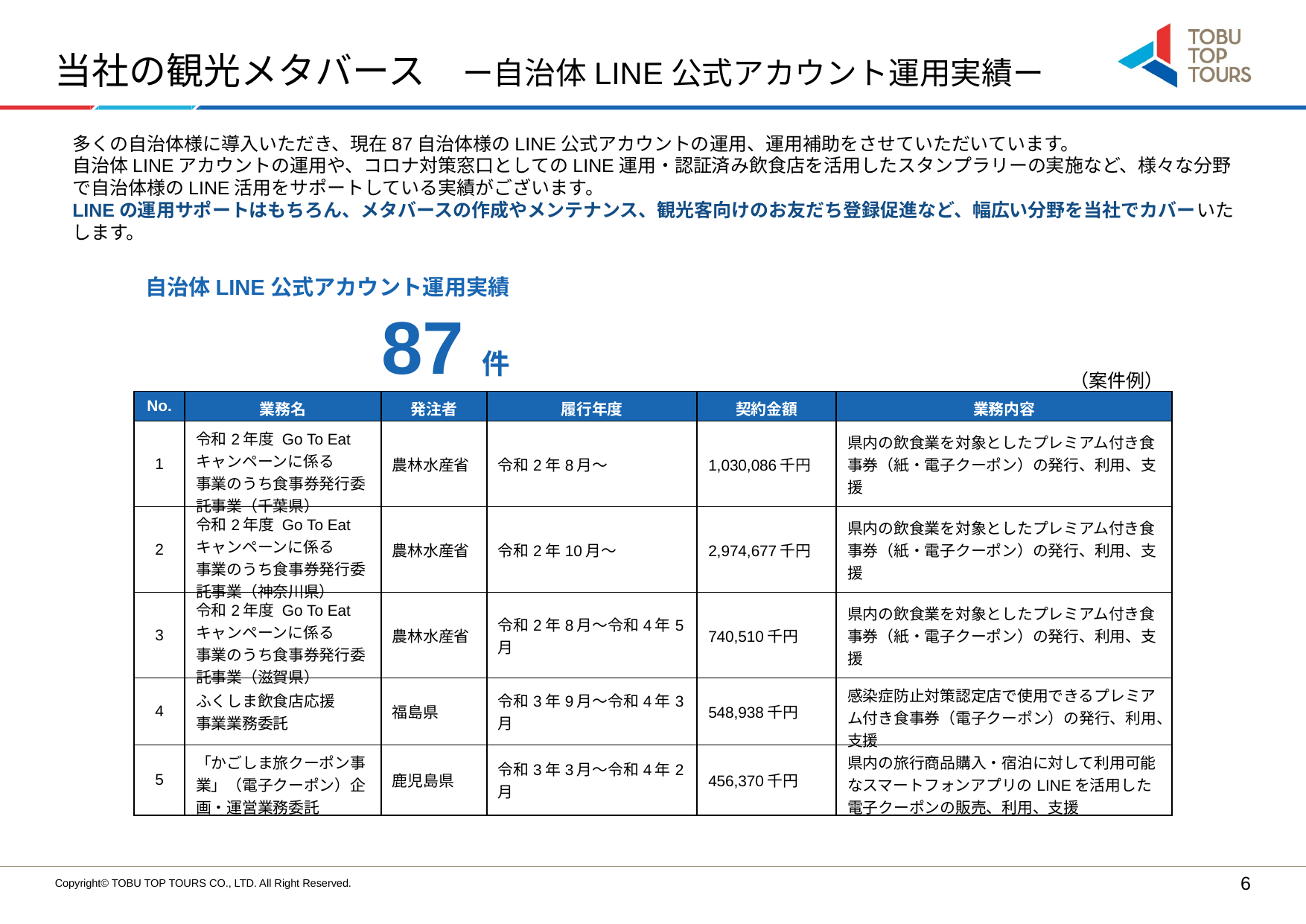

# 当社の観光メタバース　ー自治体LINE公式アカウント運用実績ー
多くの自治体様に導入いただき、現在87自治体様のLINE公式アカウントの運用、運用補助をさせていただいています。
自治体LINEアカウントの運用や、コロナ対策窓口としてのLINE運用・認証済み飲食店を活用したスタンプラリーの実施など、様々な分野で自治体様のLINE活用をサポートしている実績がございます。
LINEの運用サポートはもちろん、メタバースの作成やメンテナンス、観光客向けのお友だち登録促進など、幅広い分野を当社でカバーいたします。
自治体LINE公式アカウント運用実績
87件
（案件例）
| No. | 業務名 | 発注者 | 履行年度 | 契約金額 | 業務内容 |
| --- | --- | --- | --- | --- | --- |
| 1 | 令和2年度 Go To Eat キャンペーンに係る 事業のうち食事券発行委託事業（千葉県） | 農林水産省 | 令和2年8月～ | 1,030,086千円 | 県内の飲食業を対象としたプレミアム付き食事券（紙・電子クーポン）の発行、利用、支援 |
| 2 | 令和2年度 Go To Eat キャンペーンに係る 事業のうち食事券発行委託事業（神奈川県） | 農林水産省 | 令和2年10月～ | 2,974,677千円 | 県内の飲食業を対象としたプレミアム付き食事券（紙・電子クーポン）の発行、利用、支援 |
| 3 | 令和2年度 Go To Eat キャンペーンに係る 事業のうち食事券発行委託事業（滋賀県） | 農林水産省 | 令和2年8月～令和4年5月 | 740,510千円 | 県内の飲食業を対象としたプレミアム付き食事券（紙・電子クーポン）の発行、利用、支援 |
| 4 | ふくしま飲食店応援 事業業務委託 | 福島県 | 令和3年9月～令和4年3月 | 548,938千円 | 感染症防止対策認定店で使用できるプレミアム付き食事券（電子クーポン）の発行、利用、支援 |
| 5 | 「かごしま旅クーポン事業」（電子クーポン）企画・運営業務委託 | 鹿児島県 | 令和3年3月～令和4年2月 | 456,370千円 | 県内の旅行商品購入・宿泊に対して利用可能なスマートフォンアプリのLINEを活用した電子クーポンの販売、利用、支援 |
6